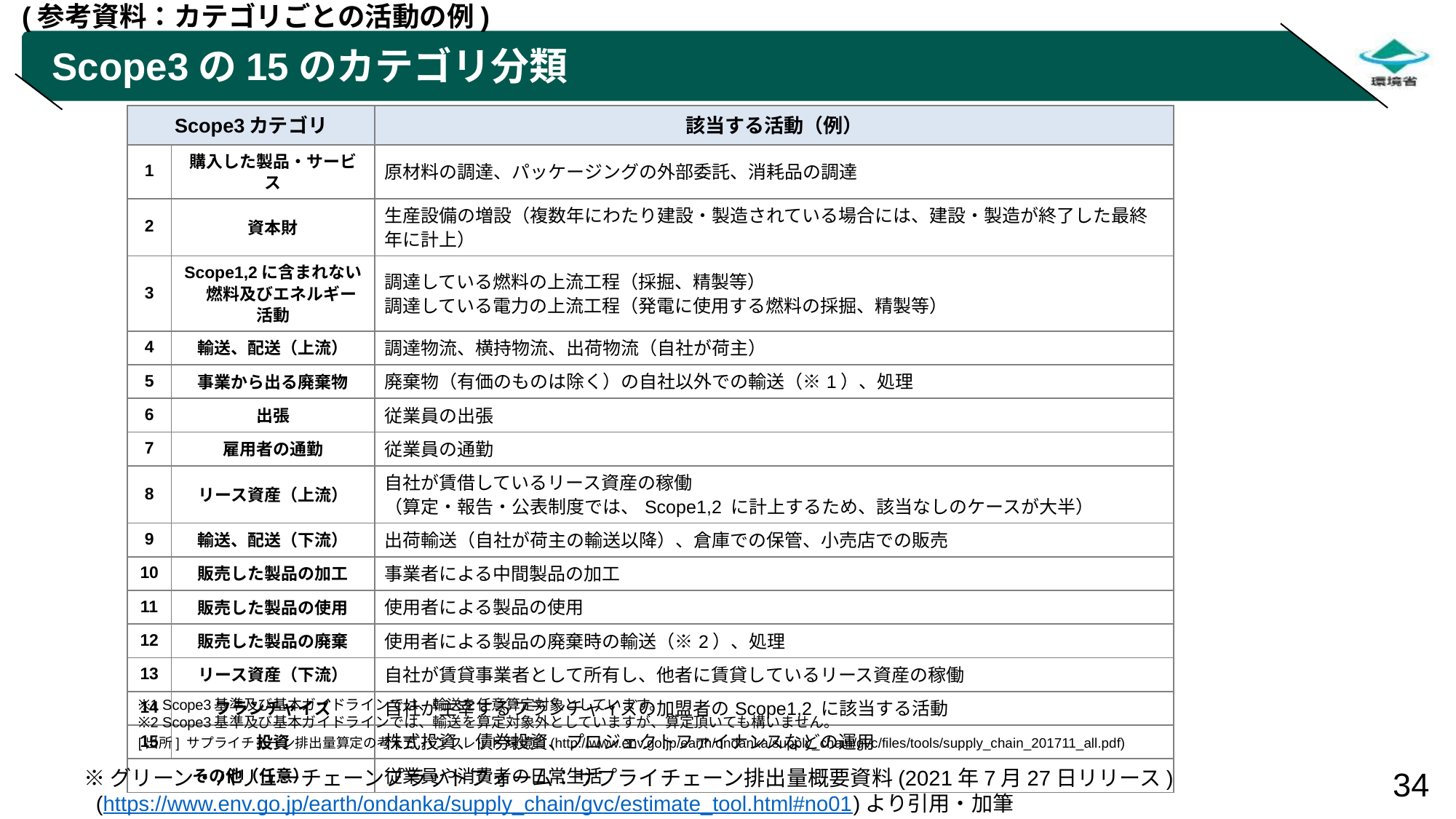

(参考資料：カテゴリごとの活動の例)
# Scope3の15のカテゴリ分類
| Scope3カテゴリ |  | 該当する活動（例） |
| --- | --- | --- |
| 1 | 購入した製品・サービス | 原材料の調達、パッケージングの外部委託、消耗品の調達 |
| 2 | 資本財 | 生産設備の増設（複数年にわたり建設・製造されている場合には、建設・製造が終了した最終年に計上） |
| 3 | Scope1,2に含まれない 　燃料及びエネルギー活動 | 調達している燃料の上流工程（採掘、精製等） 調達している電力の上流工程（発電に使用する燃料の採掘、精製等） |
| 4 | 輸送、配送（上流） | 調達物流、横持物流、出荷物流（自社が荷主） |
| 5 | 事業から出る廃棄物 | 廃棄物（有価のものは除く）の自社以外での輸送（※1）、処理 |
| 6 | 出張 | 従業員の出張 |
| 7 | 雇用者の通勤 | 従業員の通勤 |
| 8 | リース資産（上流） | 自社が賃借しているリース資産の稼働 （算定・報告・公表制度では、Scope1,2 に計上するため、該当なしのケースが大半） |
| 9 | 輸送、配送（下流） | 出荷輸送（自社が荷主の輸送以降）、倉庫での保管、小売店での販売 |
| 10 | 販売した製品の加工 | 事業者による中間製品の加工 |
| 11 | 販売した製品の使用 | 使用者による製品の使用 |
| 12 | 販売した製品の廃棄 | 使用者による製品の廃棄時の輸送（※2）、処理 |
| 13 | リース資産（下流） | 自社が賃貸事業者として所有し、他者に賃貸しているリース資産の稼働 |
| 14 | フランチャイズ | 自社が主宰するフランチャイズの加盟者のScope1,2 に該当する活動 |
| 15 | 投資 | 株式投資、債券投資、プロジェクトファイナンスなどの運用 |
| その他（任意） |  | 従業員や消費者の日常生活 |
※1 Scope3基準及び基本ガイドラインでは、輸送を任意算定対象としています。
※2 Scope3基準及び基本ガイドラインでは、輸送を算定対象外としていますが、算定頂いても構いません。
[出所] サプライチェーン排出量算定の考え方 パンフレット 環境省(http://www.env.go.jp/earth/ondanka/supply_chain/gvc/files/tools/supply_chain_201711_all.pdf)
※グリーン・バリューチェーンプラットフォーム：サプライチェーン排出量概要資料(2021年7月27日リリース)
  (https://www.env.go.jp/earth/ondanka/supply_chain/gvc/estimate_tool.html#no01)より引用・加筆